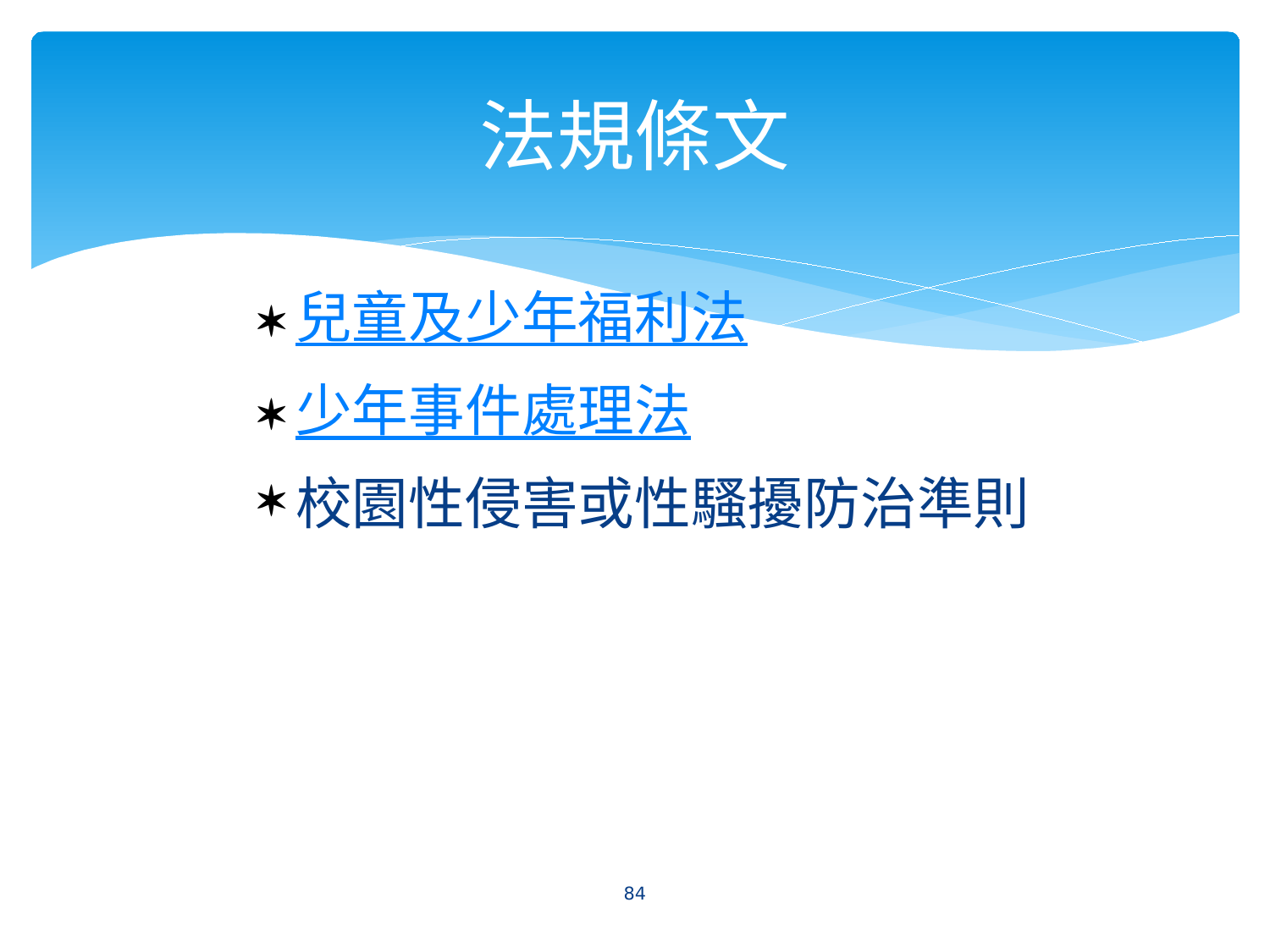

# 法規條文
兒童及少年福利法
少年事件處理法
校園性侵害或性騷擾防治準則
84